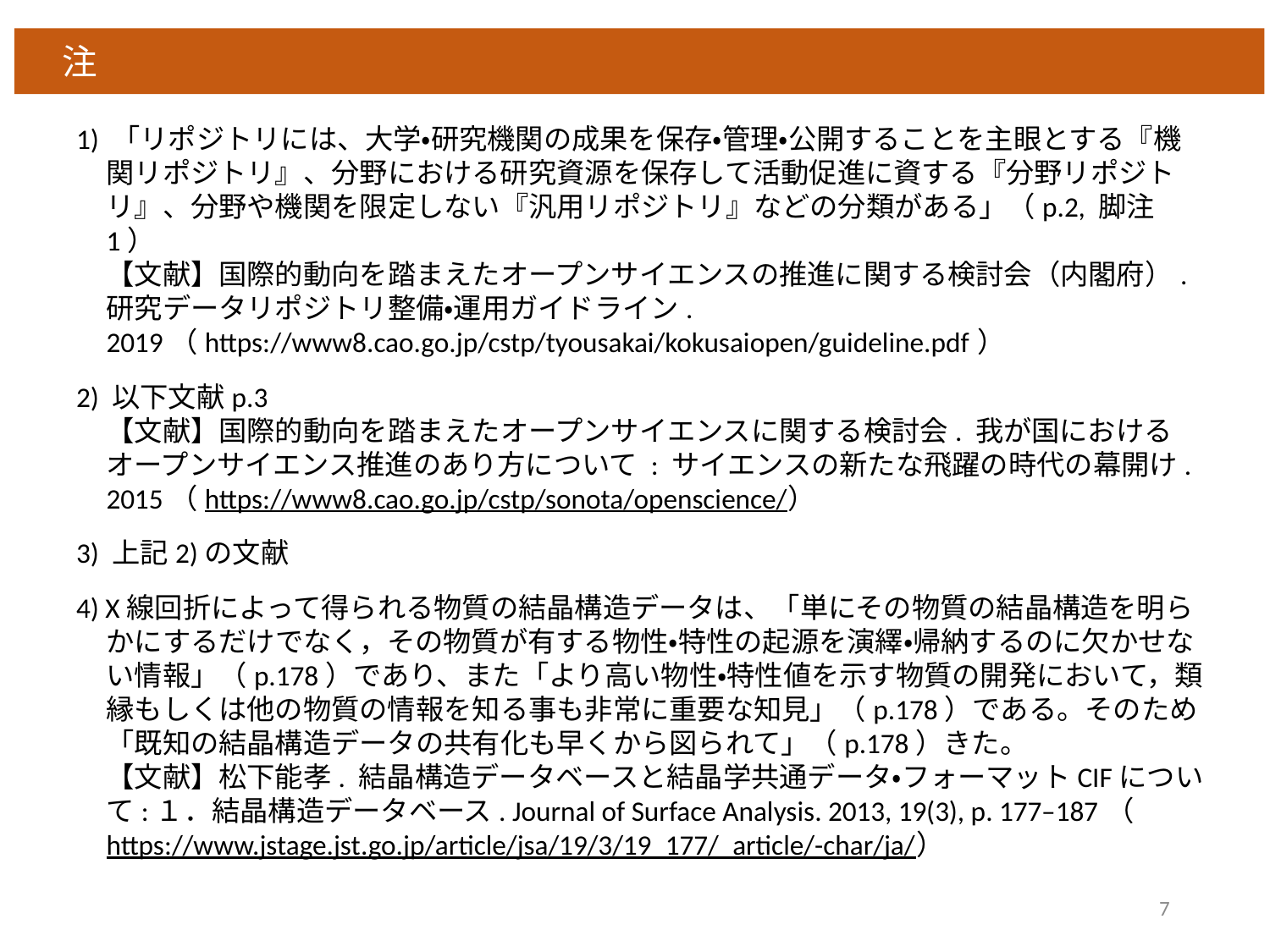

注
1) 「リポジトリには、大学・研究機関の成果を保存・管理・公開することを主眼とする『機関リポジトリ』、分野における研究資源を保存して活動促進に資する『分野リポジトリ』、分野や機関を限定しない『汎用リポジトリ』などの分類がある」（p.2, 脚注1）
【文献】国際的動向を踏まえたオープンサイエンスの推進に関する検討会（内閣府）. 研究データリポジトリ整備・運用ガイドライン. 2019（https://www8.cao.go.jp/cstp/tyousakai/kokusaiopen/guideline.pdf）
2) 以下文献p.3
【文献】国際的動向を踏まえたオープンサイエンスに関する検討会. 我が国におけるオープンサイエンス推進のあり方について : サイエンスの新たな飛躍の時代の幕開け. 2015（https://www8.cao.go.jp/cstp/sonota/openscience/）
3) 上記2)の文献
4) X線回折によって得られる物質の結晶構造データは、「単にその物質の結晶構造を明らかにするだけでなく，その物質が有する物性・特性の起源を演繹・帰納するのに欠かせない情報」（p.178）であり、また「より高い物性・特性値を示す物質の開発において，類縁もしくは他の物質の情報を知る事も非常に重要な知見」（p.178）である。そのため「既知の結晶構造データの共有化も早くから図られて」（p.178）きた。
【文献】松下能孝. 結晶構造データベースと結晶学共通データ・フォーマットCIFについて:１．結晶構造データベース. Journal of Surface Analysis. 2013, 19(3), p. 177–187（https://www.jstage.jst.go.jp/article/jsa/19/3/19_177/_article/-char/ja/）
7